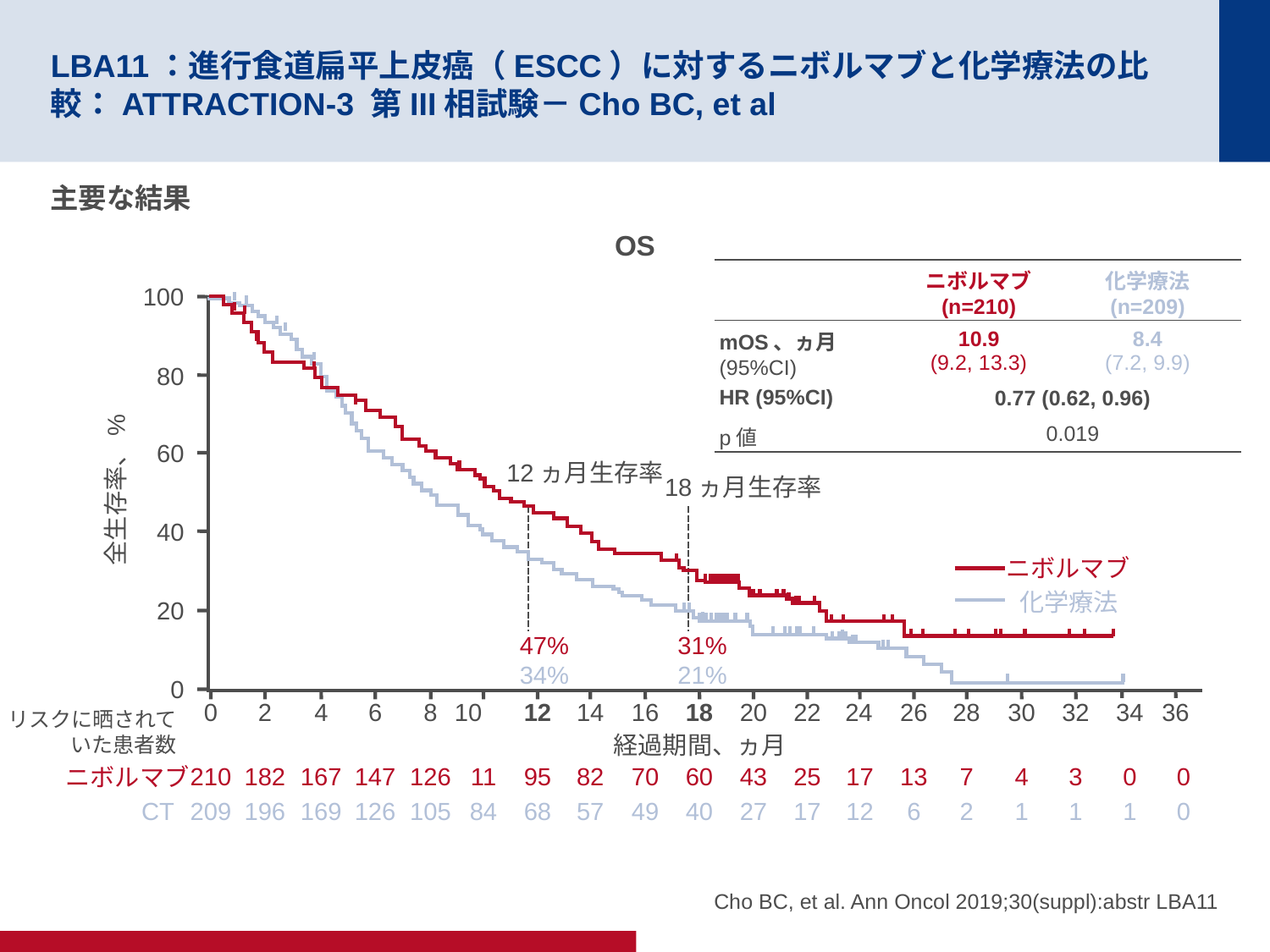

# LBA11：進行食道扁平上皮癌（ESCC）に対するニボルマブと化学療法の比較：ATTRACTION-3 第III相試験－Cho BC, et al
主要な結果
OS
|  | ニボルマブ (n=210) | 化学療法 (n=209) |
| --- | --- | --- |
| mOS、ヵ月 (95%CI) | 10.9 (9.2, 13.3) | 8.4 (7.2, 9.9) |
| HR (95%CI) | 0.77 (0.62, 0.96) |  |
| p値 | 0.019 |  |
100

80

60
12ヵ月生存率

18ヵ月生存率
全生存率、%
40

20

47%
34%
31%
21%
0

10
0
2
4
6
8
12
14
16
18
20
22
24
26
28
30
32
34
36
リスクに晒されていた患者数
経過期間、ヵ月
17
13
7
4
3
0
210
182
167
147
126
11
95
82
70
60
43
25
0
ニボルマブ
CT
27
17
12
6
2
1
1
1
0
209
196
169
126
105
84
68
57
49
40
ニボルマブ
化学療法
Cho BC, et al. Ann Oncol 2019;30(suppl):abstr LBA11